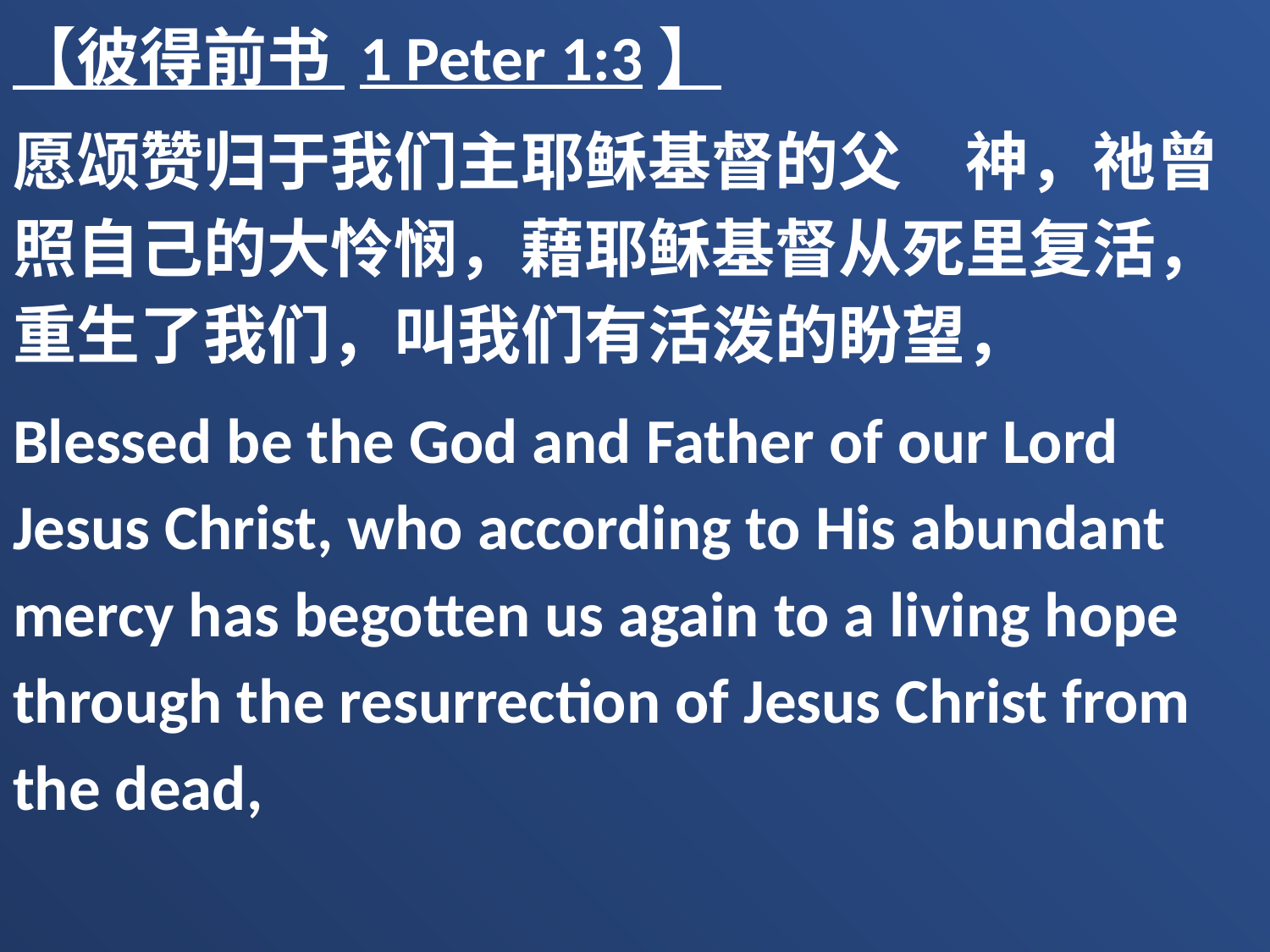

【彼得前书 1 Peter 1:3】
愿颂赞归于我们主耶稣基督的父　神，祂曾照自己的大怜悯，藉耶稣基督从死里复活，重生了我们，叫我们有活泼的盼望，
Blessed be the God and Father of our Lord Jesus Christ, who according to His abundant mercy has begotten us again to a living hope through the resurrection of Jesus Christ from the dead,